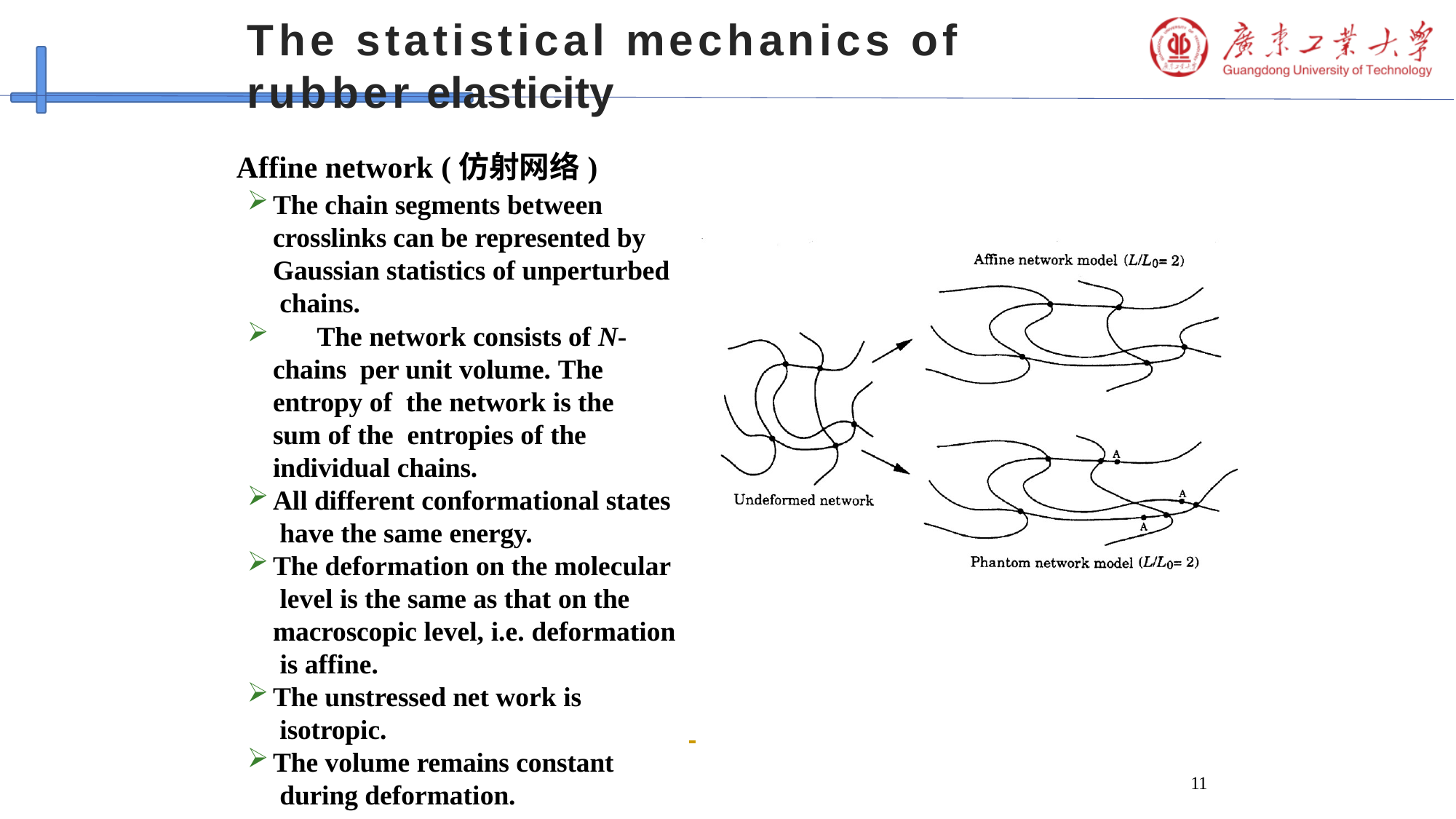

# The statistical mechanics of rubber elasticity
Affine network (仿射网络)
The chain segments between  crosslinks can be represented by  Gaussian statistics of unperturbed  chains.
	The network consists of N-chains  per unit volume. The entropy of  the network is the sum of the  entropies of the individual chains.
All different conformational states  have the same energy.
The deformation on the molecular  level is the same as that on the  macroscopic level, i.e. deformation  is affine.
The unstressed net work is  isotropic.
The volume remains constant  during deformation.

11